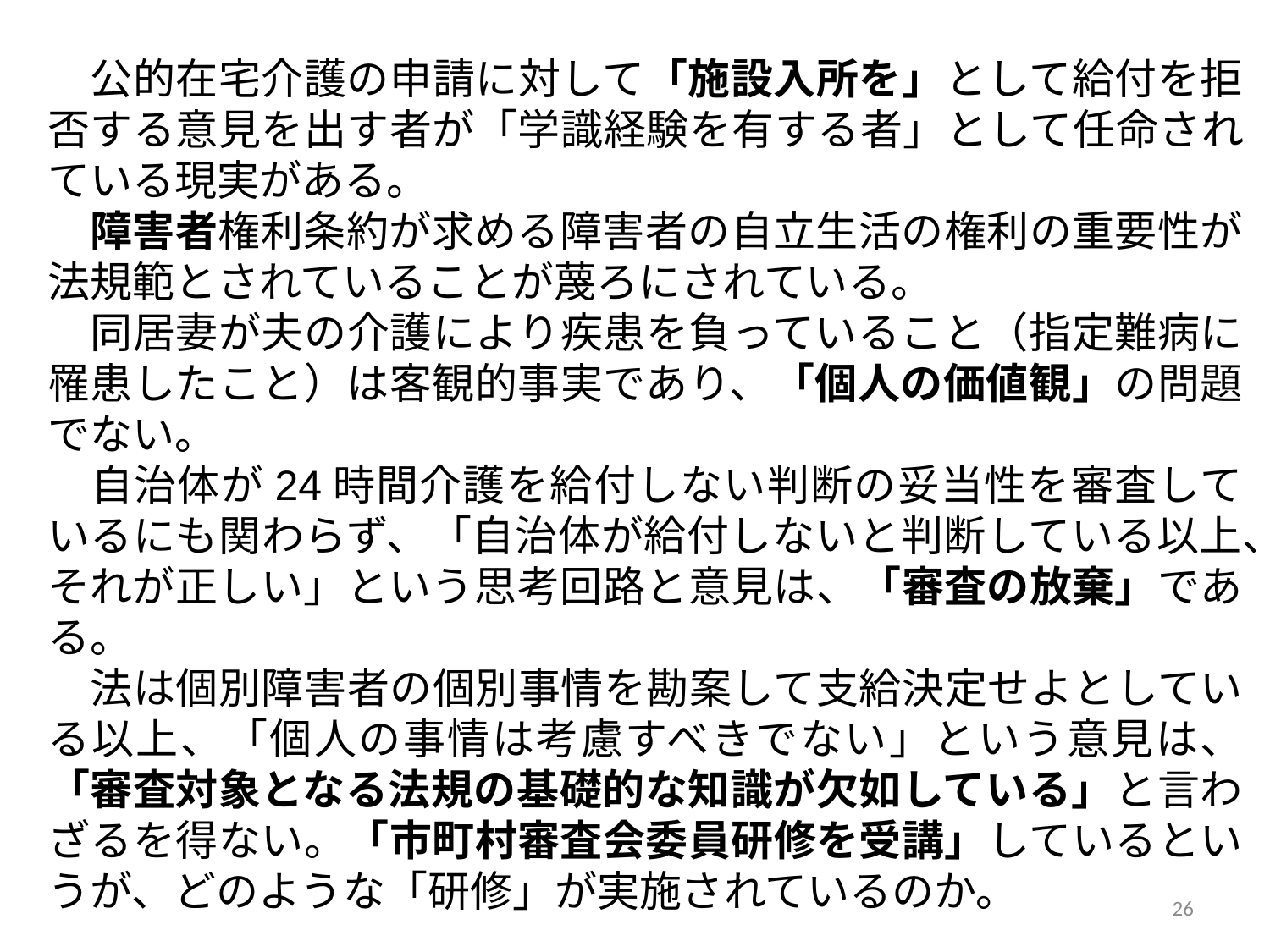

公的在宅介護の申請に対して「施設入所を」として給付を拒否する意見を出す者が「学識経験を有する者」として任命されている現実がある。
　障害者権利条約が求める障害者の自立生活の権利の重要性が法規範とされていることが蔑ろにされている。
　同居妻が夫の介護により疾患を負っていること（指定難病に罹患したこと）は客観的事実であり、「個人の価値観」の問題でない。
　自治体が24時間介護を給付しない判断の妥当性を審査しているにも関わらず、「自治体が給付しないと判断している以上、それが正しい」という思考回路と意見は、「審査の放棄」である。
　法は個別障害者の個別事情を勘案して支給決定せよとしている以上、「個人の事情は考慮すべきでない」という意見は、「審査対象となる法規の基礎的な知識が欠如している」と言わざるを得ない。「市町村審査会委員研修を受講」しているというが、どのような「研修」が実施されているのか。
26